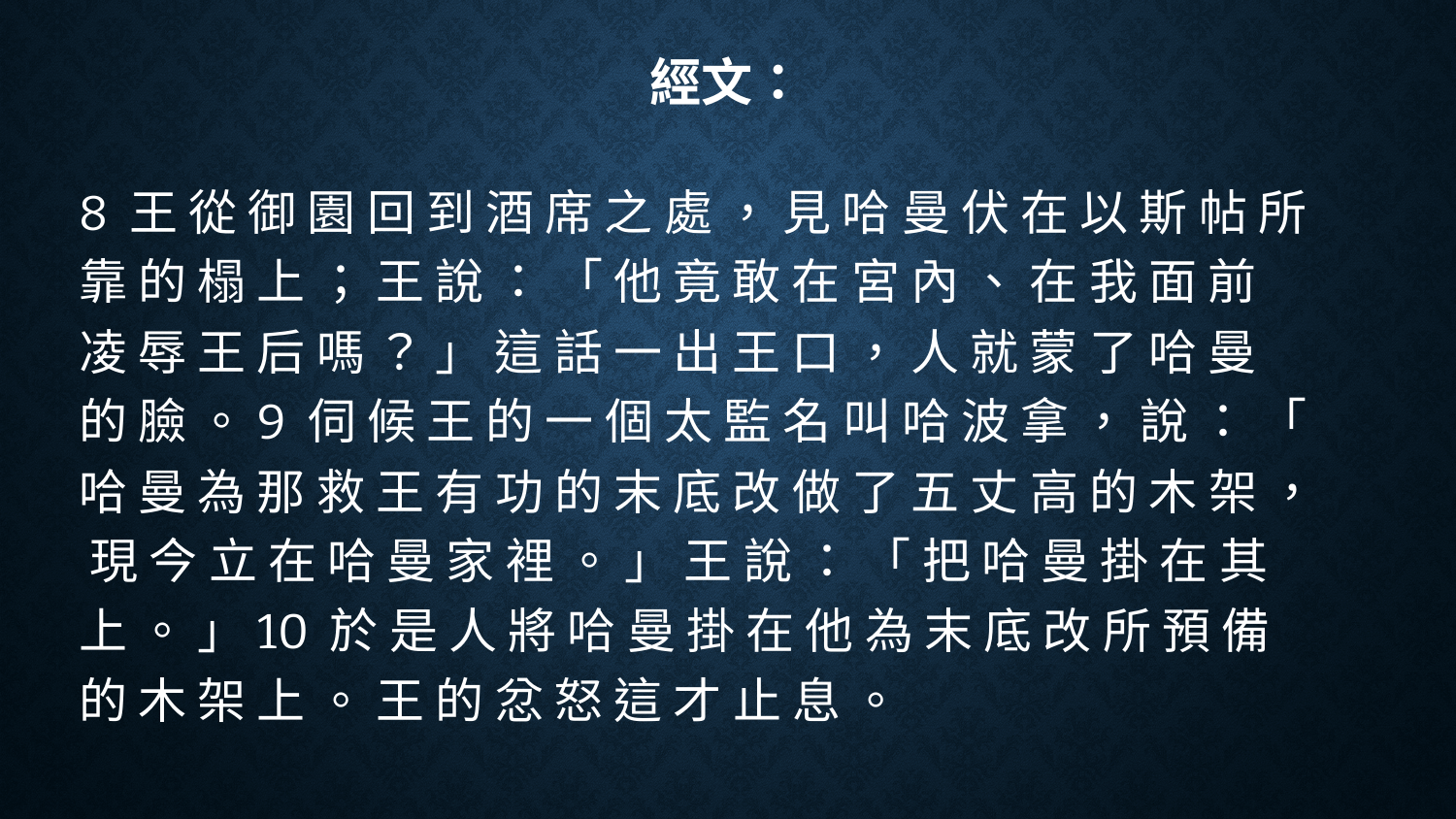

# 經文：
8 王 從 御 園 回 到 酒 席 之 處 ， 見 哈 曼 伏 在 以 斯 帖 所 靠 的 榻 上 ； 王 說 ： 「 他 竟 敢 在 宮 內 、 在 我 面 前 凌 辱 王 后 嗎 ？ 」 這 話 一 出 王 口 ， 人 就 蒙 了 哈 曼 的 臉 。9 伺 候 王 的 一 個 太 監 名 叫 哈 波 拿 ， 說 ： 「 哈 曼 為 那 救 王 有 功 的 末 底 改 做 了 五 丈 高 的 木 架 ， 現 今 立 在 哈 曼 家 裡 。 」 王 說 ： 「 把 哈 曼 掛 在 其 上 。 」10 於 是 人 將 哈 曼 掛 在 他 為 末 底 改 所 預 備 的 木 架 上 。 王 的 忿 怒 這 才 止 息 。